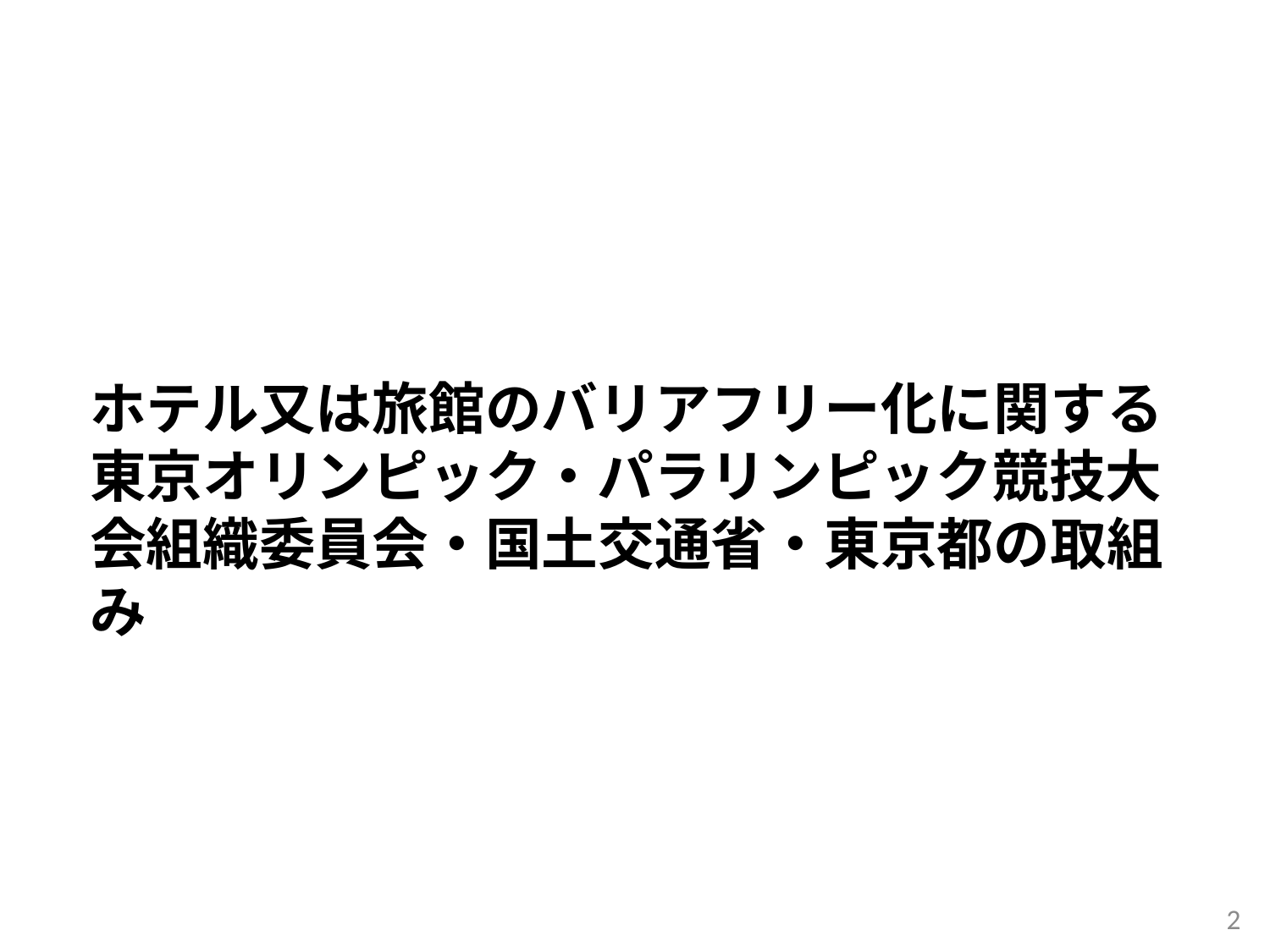

ホテル又は旅館のバリアフリー化に関する
東京オリンピック・パラリンピック競技大会組織委員会・国土交通省・東京都の取組み
2